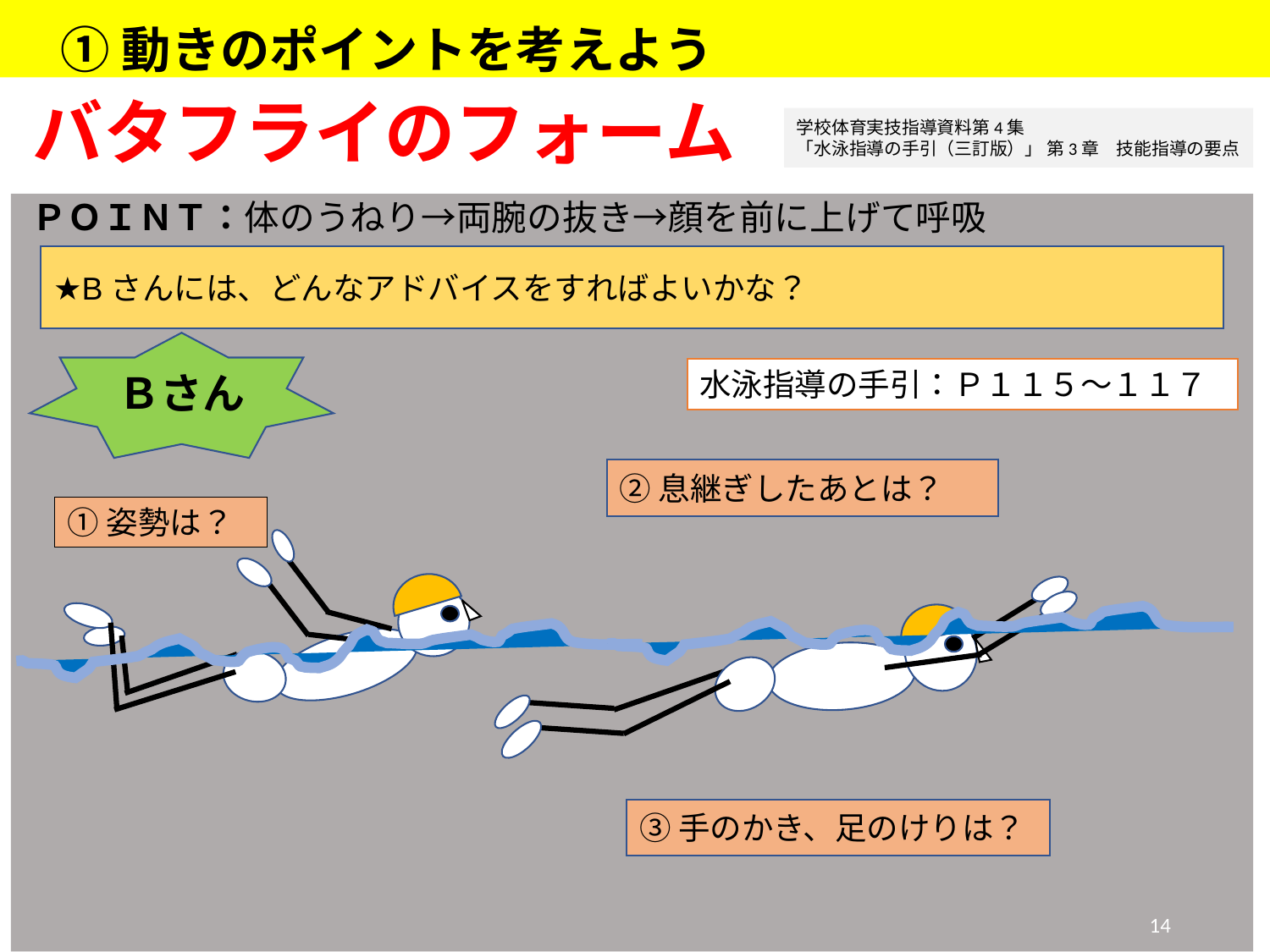

①動きのポイントを考えよう
バタフライのフォーム
学校体育実技指導資料第4集
「水泳指導の手引（三訂版）」 第3章　技能指導の要点
ＰＯＩＮＴ：体のうねり→両腕の抜き→顔を前に上げて呼吸

★Bさんには、どんなアドバイスをすればよいかな？
Ｂさん
水泳指導の手引：Ｐ１１５～１１７
②息継ぎしたあとは？
①姿勢は？

③手のかき、足のけりは？
14